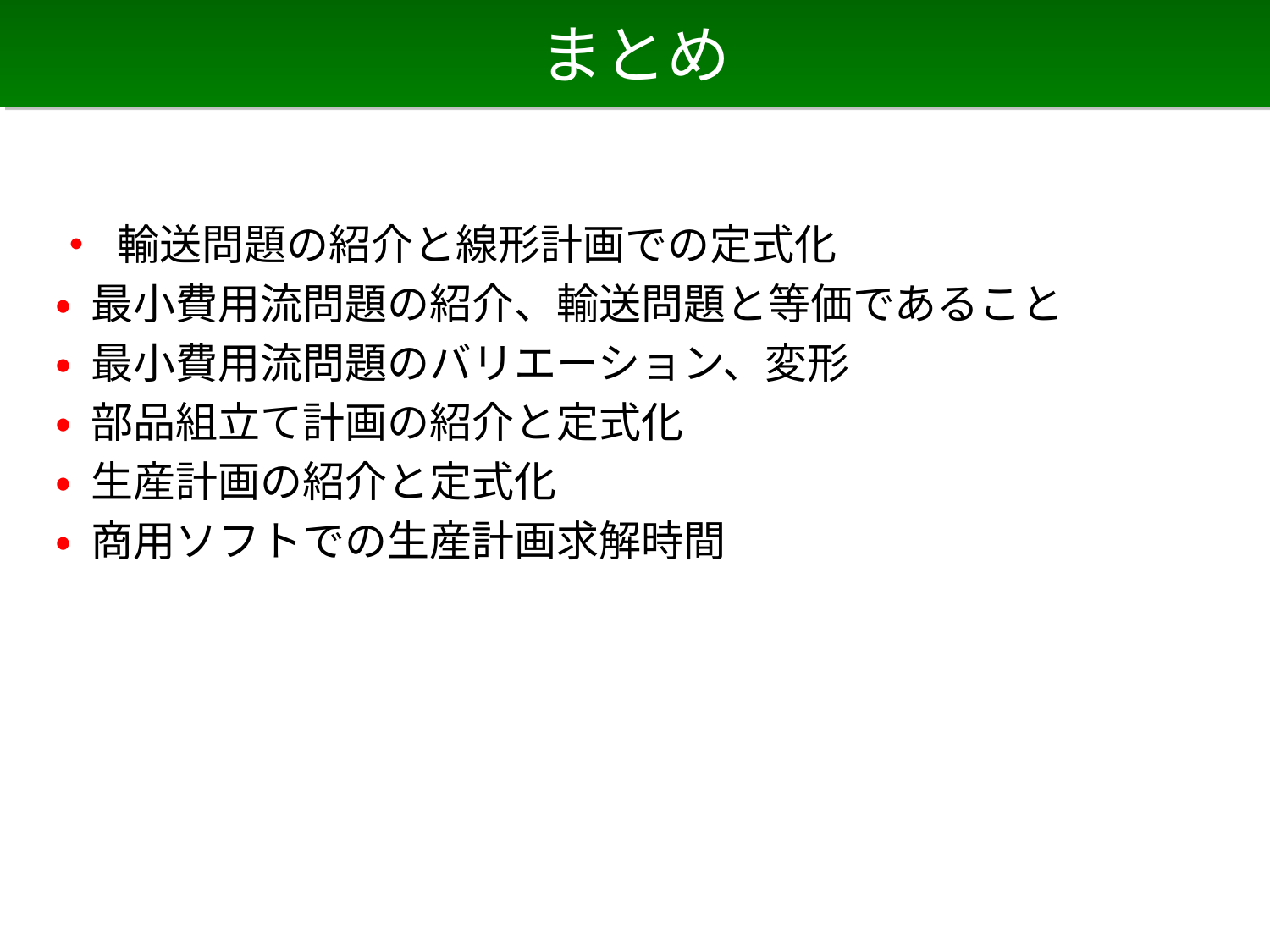

# まとめ
• 輸送問題の紹介と線形計画での定式化
• 最小費用流問題の紹介、輸送問題と等価であること
• 最小費用流問題のバリエーション、変形
• 部品組立て計画の紹介と定式化
• 生産計画の紹介と定式化
• 商用ソフトでの生産計画求解時間